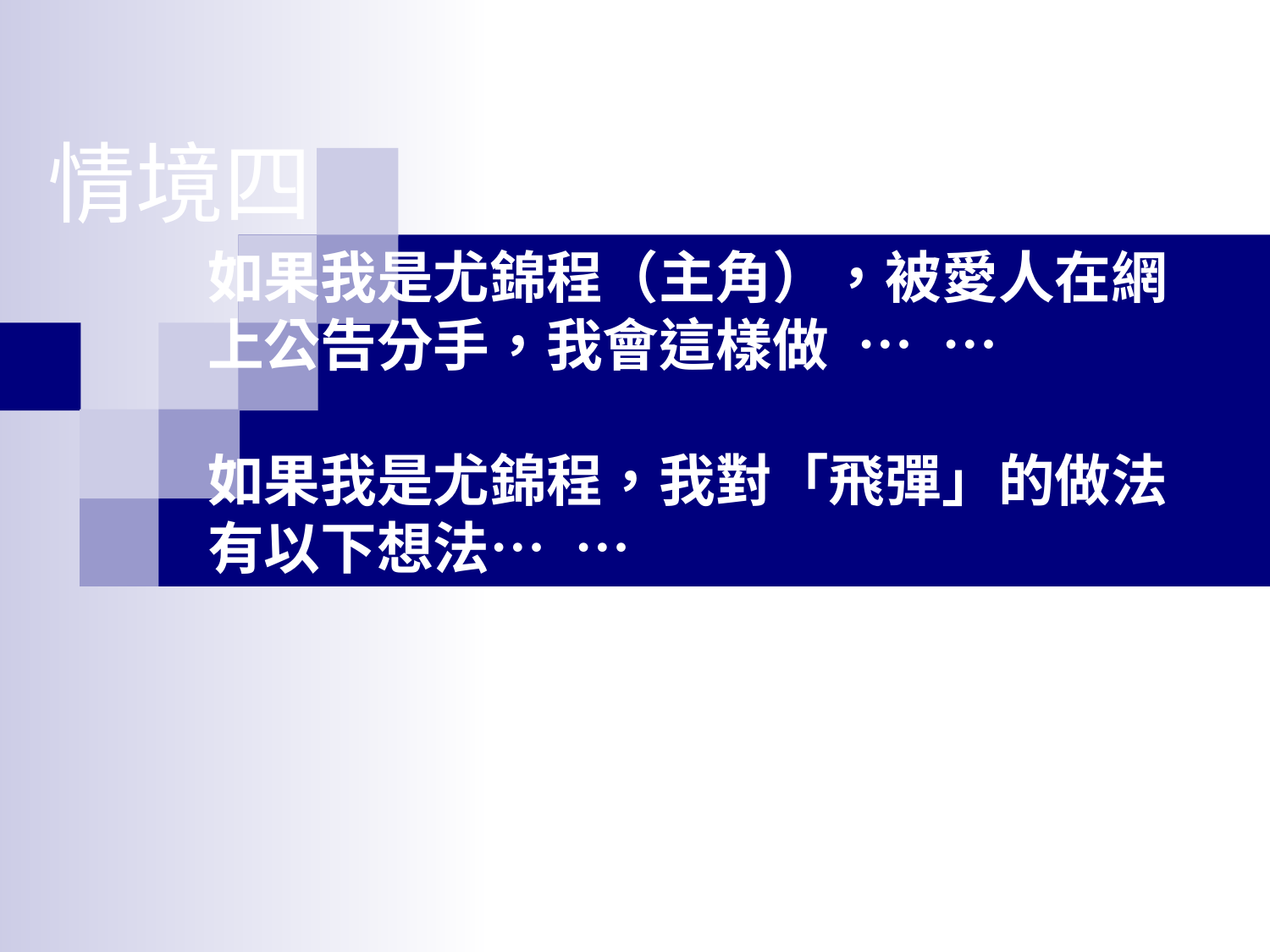

# 情境四
如果我是尤錦程（主角），被愛人在網上公告分手，我會這樣做 … …
如果我是尤錦程，我對「飛彈」的做法有以下想法… …